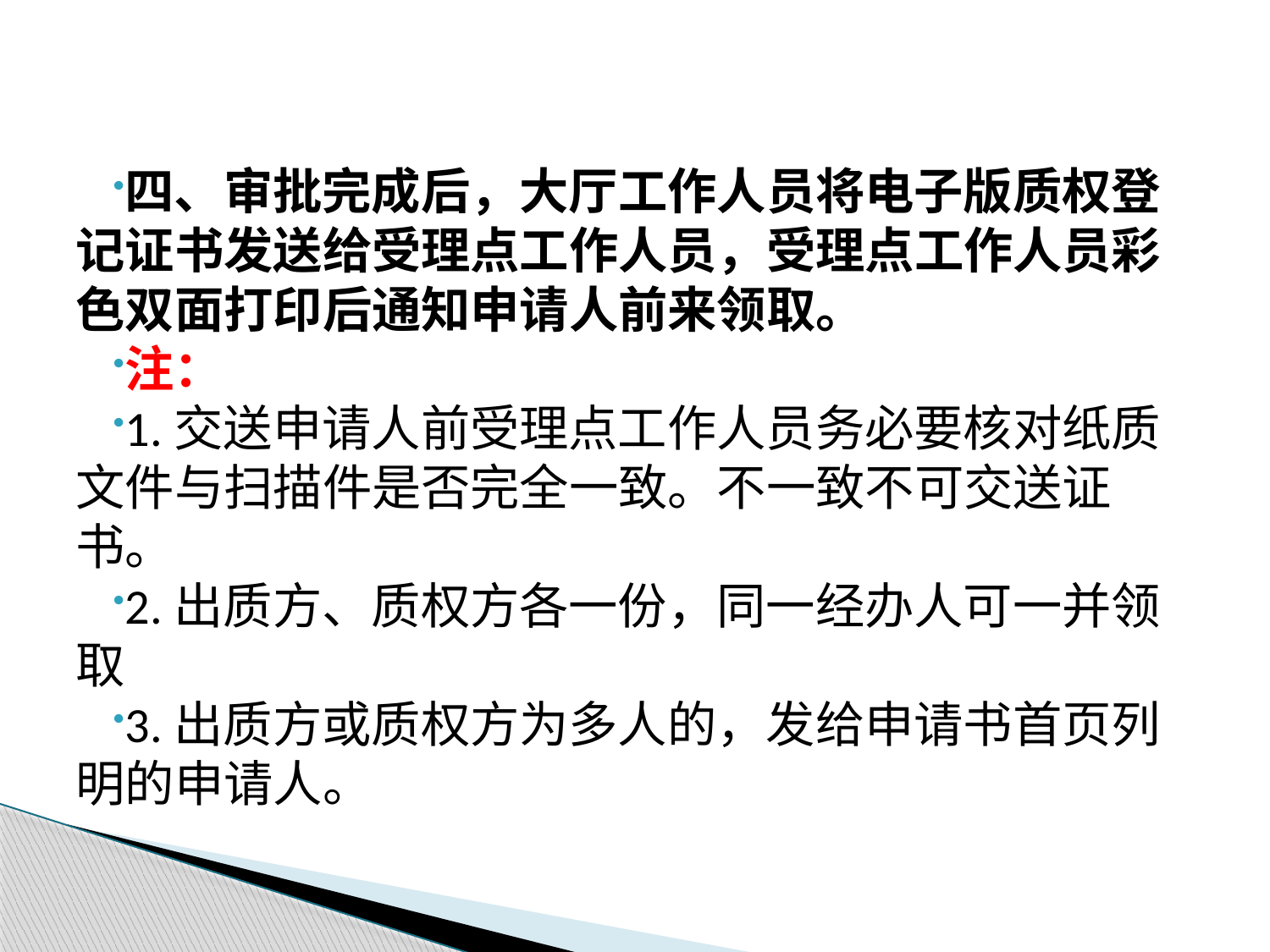

四、审批完成后，大厅工作人员将电子版质权登记证书发送给受理点工作人员，受理点工作人员彩色双面打印后通知申请人前来领取。
注：
1.交送申请人前受理点工作人员务必要核对纸质文件与扫描件是否完全一致。不一致不可交送证书。
2.出质方、质权方各一份，同一经办人可一并领取
3.出质方或质权方为多人的，发给申请书首页列明的申请人。